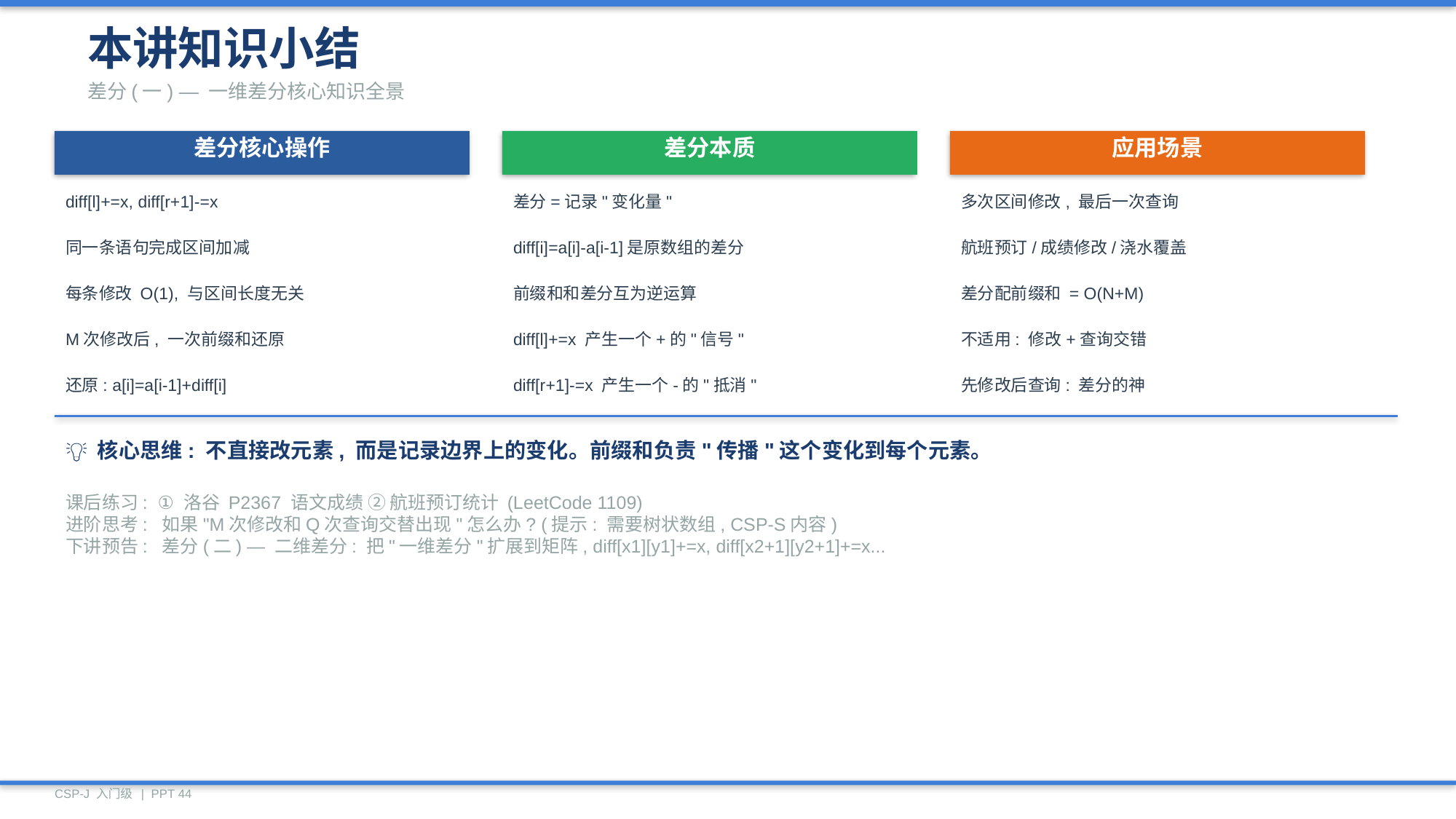

本讲知识小结
差分(一) — 一维差分核心知识全景

差分核心操作
差分本质
应用场景
diff[l]+=x, diff[r+1]-=x
差分=记录"变化量"
多次区间修改, 最后一次查询
同一条语句完成区间加减
diff[i]=a[i]-a[i-1]是原数组的差分
航班预订/成绩修改/浇水覆盖
每条修改 O(1), 与区间长度无关
前缀和和差分互为逆运算
差分配前缀和 = O(N+M)
M次修改后, 一次前缀和还原
diff[l]+=x 产生一个+的"信号"
不适用: 修改+查询交错
还原: a[i]=a[i-1]+diff[i]
diff[r+1]-=x 产生一个-的"抵消"
先修改后查询: 差分的神

💡 核心思维: 不直接改元素, 而是记录边界上的变化。前缀和负责"传播"这个变化到每个元素。
课后练习:  ① 洛谷 P2367 语文成绩 ② 航班预订统计 (LeetCode 1109)
进阶思考:  如果"M次修改和Q次查询交替出现"怎么办? (提示: 需要树状数组, CSP-S内容)
下讲预告:  差分(二) — 二维差分: 把"一维差分"扩展到矩阵, diff[x1][y1]+=x, diff[x2+1][y2+1]+=x...

CSP-J 入门级  |  PPT 44